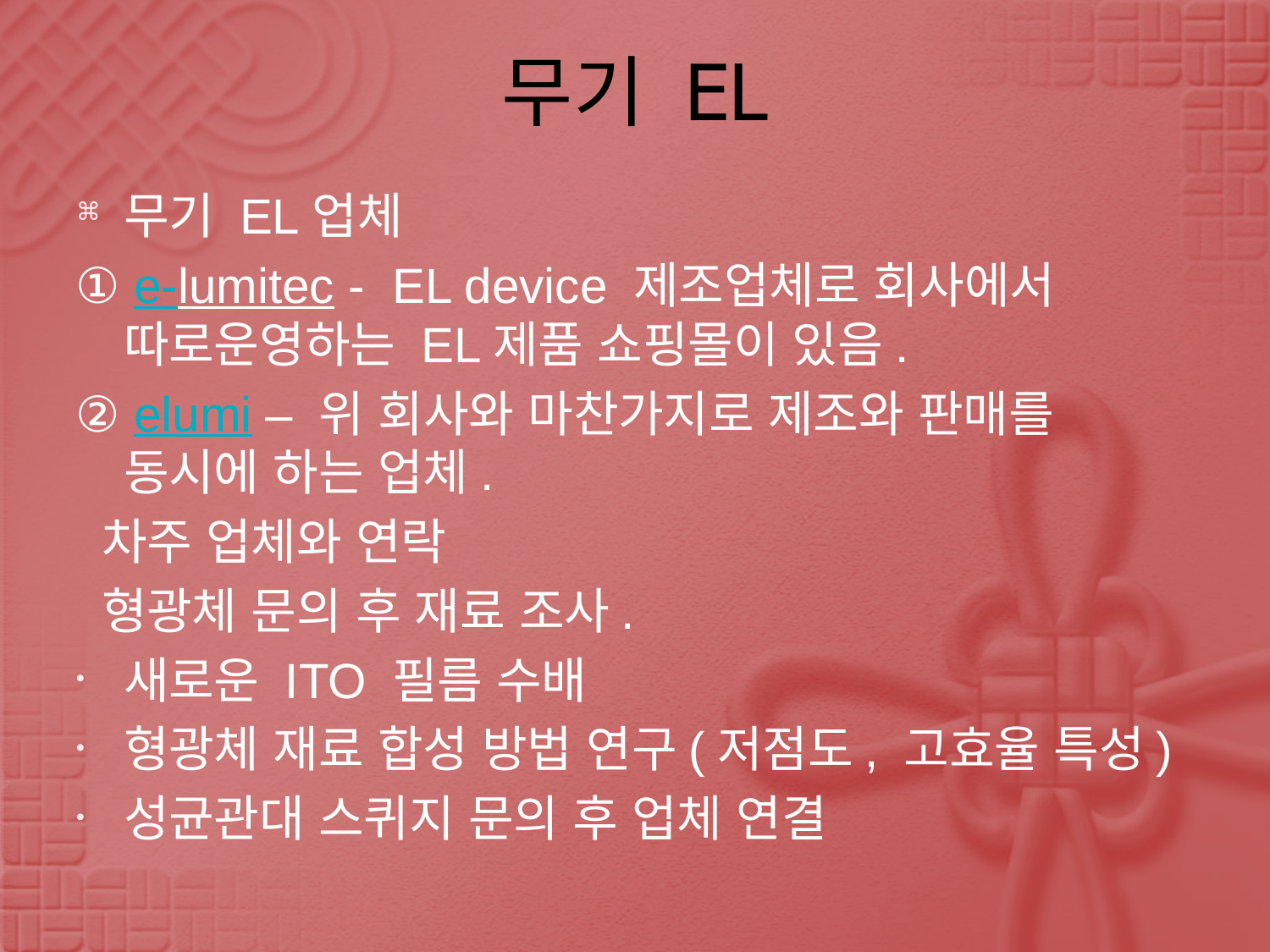

# 무기 EL
무기 EL업체
① e-lumitec -  EL device 제조업체로 회사에서 따로운영하는 EL제품 쇼핑몰이 있음.
② elumi – 위 회사와 마찬가지로 제조와 판매를 동시에 하는 업체.
 차주 업체와 연락
 형광체 문의 후 재료 조사.
새로운 ITO 필름 수배
형광체 재료 합성 방법 연구(저점도, 고효율 특성)
성균관대 스퀴지 문의 후 업체 연결